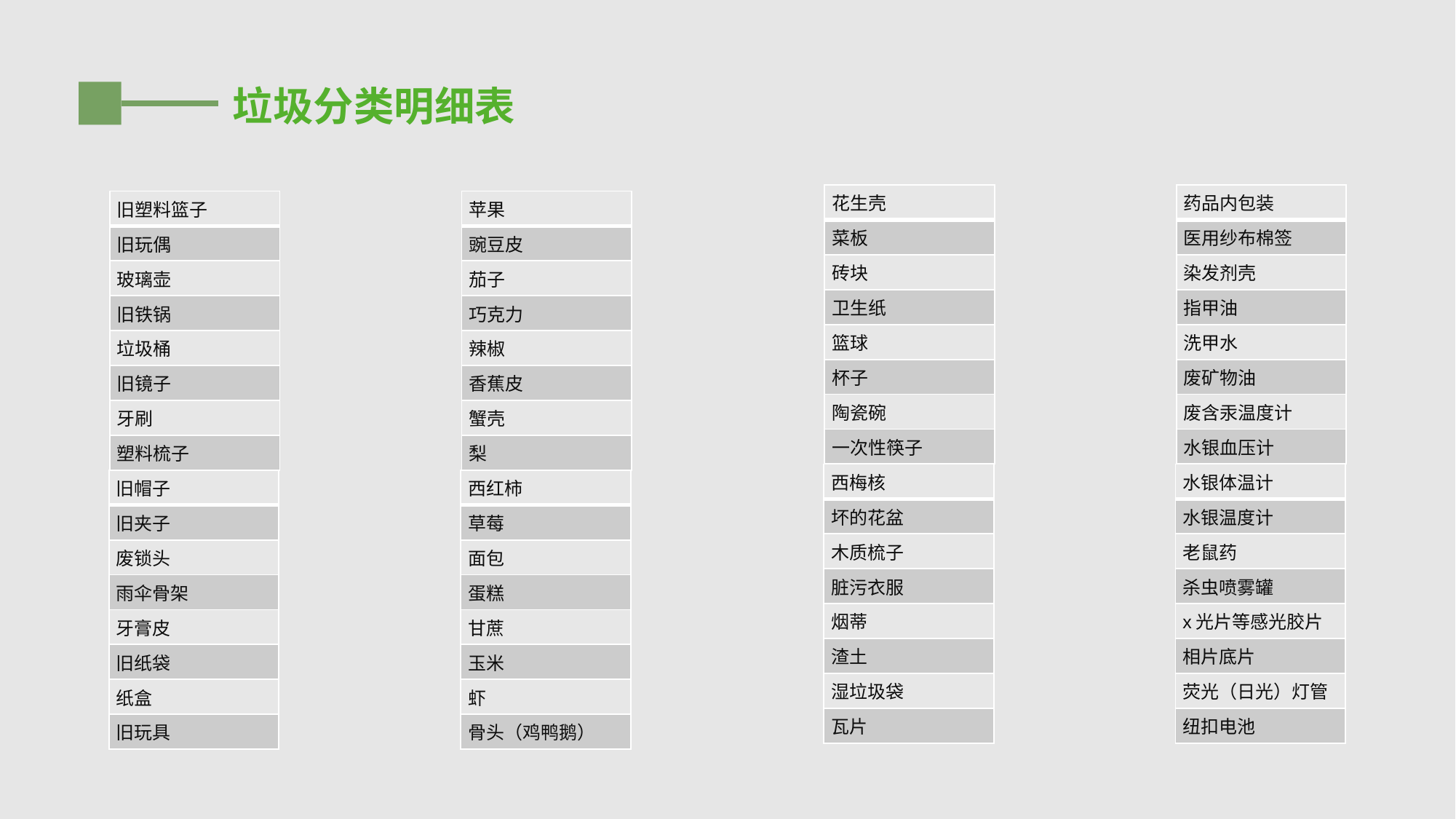

垃圾分类明细表

| 花生壳 |
| --- |
| 菜板 |
| 砖块 |
| 卫生纸 |
| 篮球 |
| 杯子 |
| 陶瓷碗 |
| 一次性筷子 |
| 药品内包装 |
| --- |
| 医用纱布棉签 |
| 染发剂壳 |
| 指甲油 |
| 洗甲水 |
| 废矿物油 |
| 废含汞温度计 |
| 水银血压计 |
| 旧塑料篮子 |
| --- |
| 旧玩偶 |
| 玻璃壶 |
| 旧铁锅 |
| 垃圾桶 |
| 旧镜子 |
| 牙刷 |
| 塑料梳子 |
| 苹果 |
| --- |
| 豌豆皮 |
| 茄子 |
| 巧克力 |
| 辣椒 |
| 香蕉皮 |
| 蟹壳 |
| 梨 |
| 西梅核 |
| --- |
| 坏的花盆 |
| 木质梳子 |
| 脏污衣服 |
| 烟蒂 |
| 渣土 |
| 湿垃圾袋 |
| 瓦片 |
| 水银体温计 |
| --- |
| 水银温度计 |
| 老鼠药 |
| 杀虫喷雾罐 |
| x光片等感光胶片 |
| 相片底片 |
| 荧光（日光）灯管 |
| 纽扣电池 |
| 旧帽子 |
| --- |
| 旧夹子 |
| 废锁头 |
| 雨伞骨架 |
| 牙膏皮 |
| 旧纸袋 |
| 纸盒 |
| 旧玩具 |
| 西红柿 |
| --- |
| 草莓 |
| 面包 |
| 蛋糕 |
| 甘蔗 |
| 玉米 |
| 虾 |
| 骨头（鸡鸭鹅） |